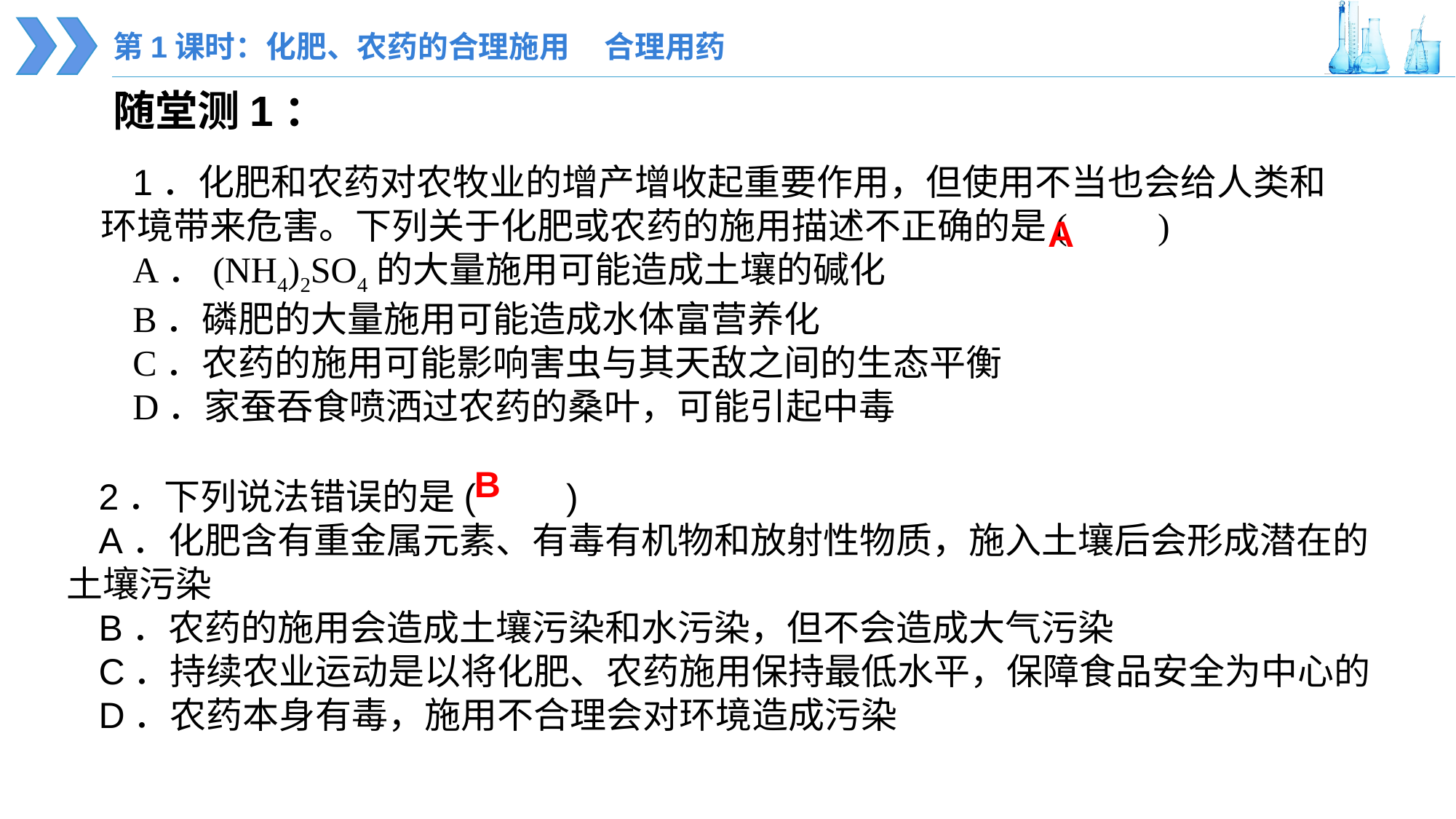

第1课时：化肥、农药的合理施用     合理用药

随堂测1：
1．化肥和农药对农牧业的增产增收起重要作用，但使用不当也会给人类和环境带来危害。下列关于化肥或农药的施用描述不正确的是(　　)
A．(NH4)2SO4的大量施用可能造成土壤的碱化
B．磷肥的大量施用可能造成水体富营养化
C．农药的施用可能影响害虫与其天敌之间的生态平衡
D．家蚕吞食喷洒过农药的桑叶，可能引起中毒
A
B
2．下列说法错误的是(　　)
A．化肥含有重金属元素、有毒有机物和放射性物质，施入土壤后会形成潜在的土壤污染
B．农药的施用会造成土壤污染和水污染，但不会造成大气污染
C．持续农业运动是以将化肥、农药施用保持最低水平，保障食品安全为中心的
D．农药本身有毒，施用不合理会对环境造成污染